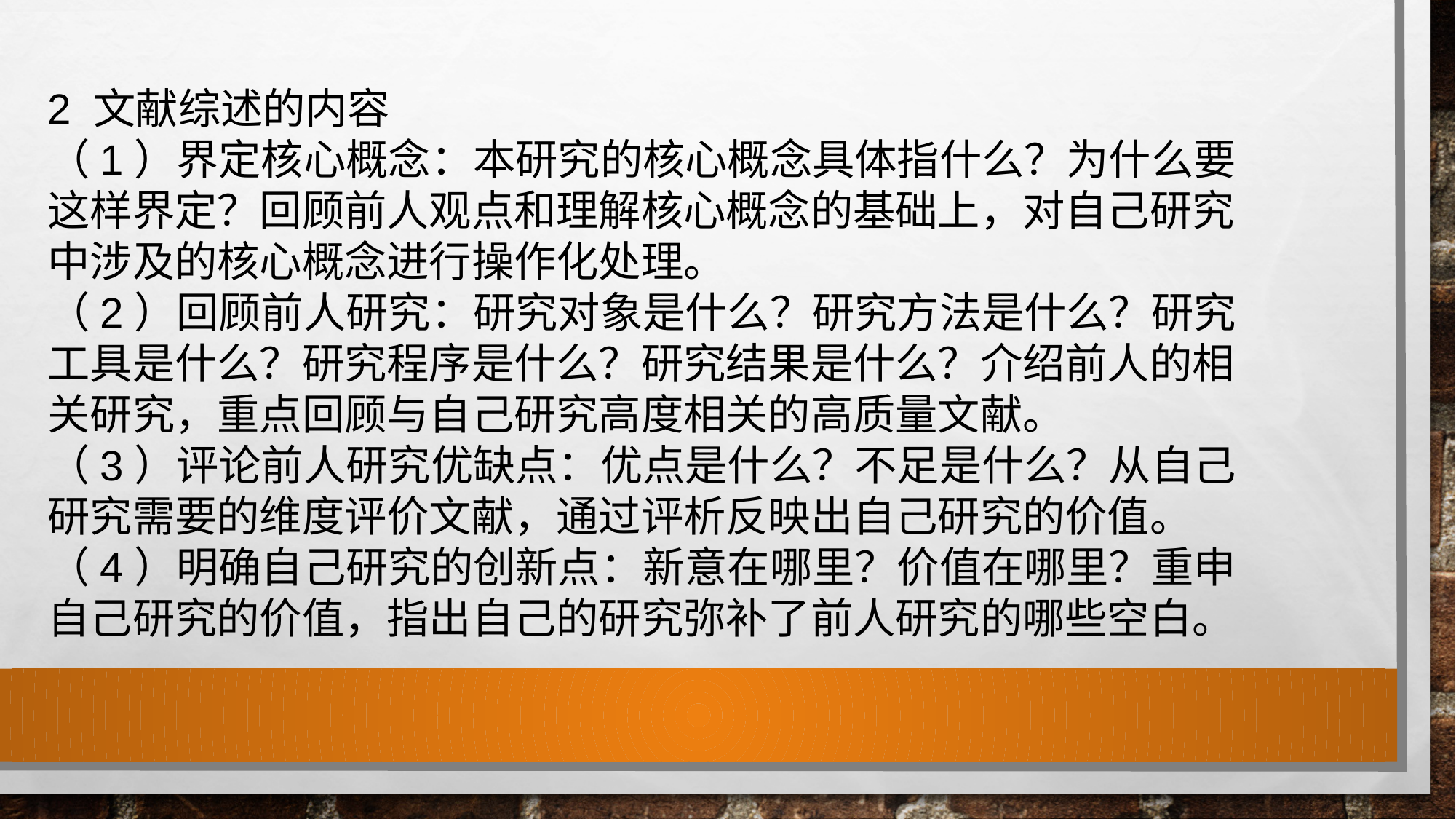

2 文献综述的内容
（1）界定核心概念：本研究的核心概念具体指什么？为什么要这样界定？回顾前人观点和理解核心概念的基础上，对自己研究中涉及的核心概念进行操作化处理。
（2）回顾前人研究：研究对象是什么？研究方法是什么？研究工具是什么？研究程序是什么？研究结果是什么？介绍前人的相关研究，重点回顾与自己研究高度相关的高质量文献。
（3）评论前人研究优缺点：优点是什么？不足是什么？从自己研究需要的维度评价文献，通过评析反映出自己研究的价值。
（4）明确自己研究的创新点：新意在哪里？价值在哪里？重申自己研究的价值，指出自己的研究弥补了前人研究的哪些空白。